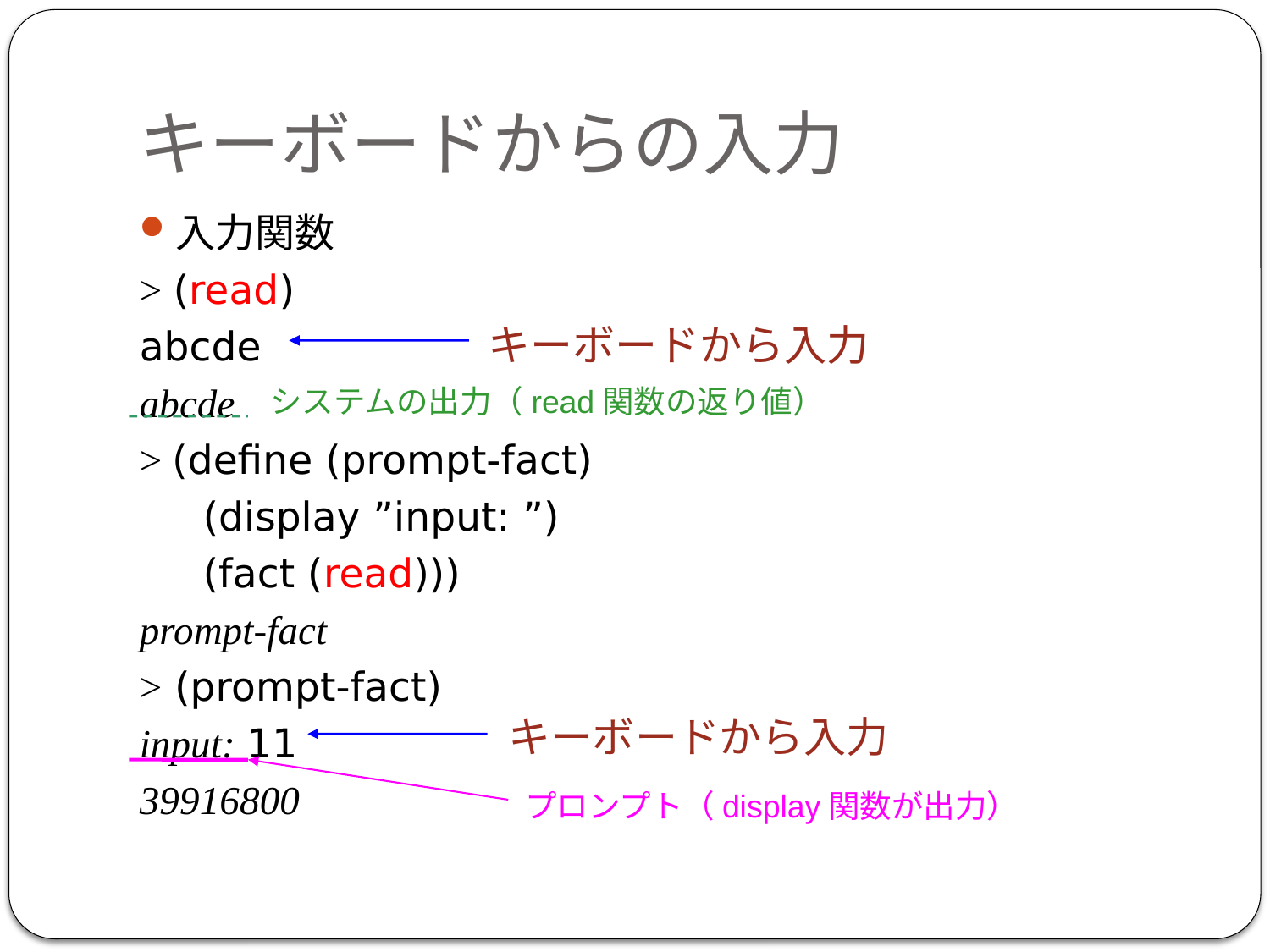

# キーボードからの入力
入力関数
> (read)
abcde
abcde
> (define (prompt-fact)
     (display ”input: ”)
     (fact (read)))
prompt-fact
> (prompt-fact)
input: 11
39916800
  キーボードから入力

システムの出力（read関数の返り値）

  キーボードから入力

    プロンプト（display関数が出力）